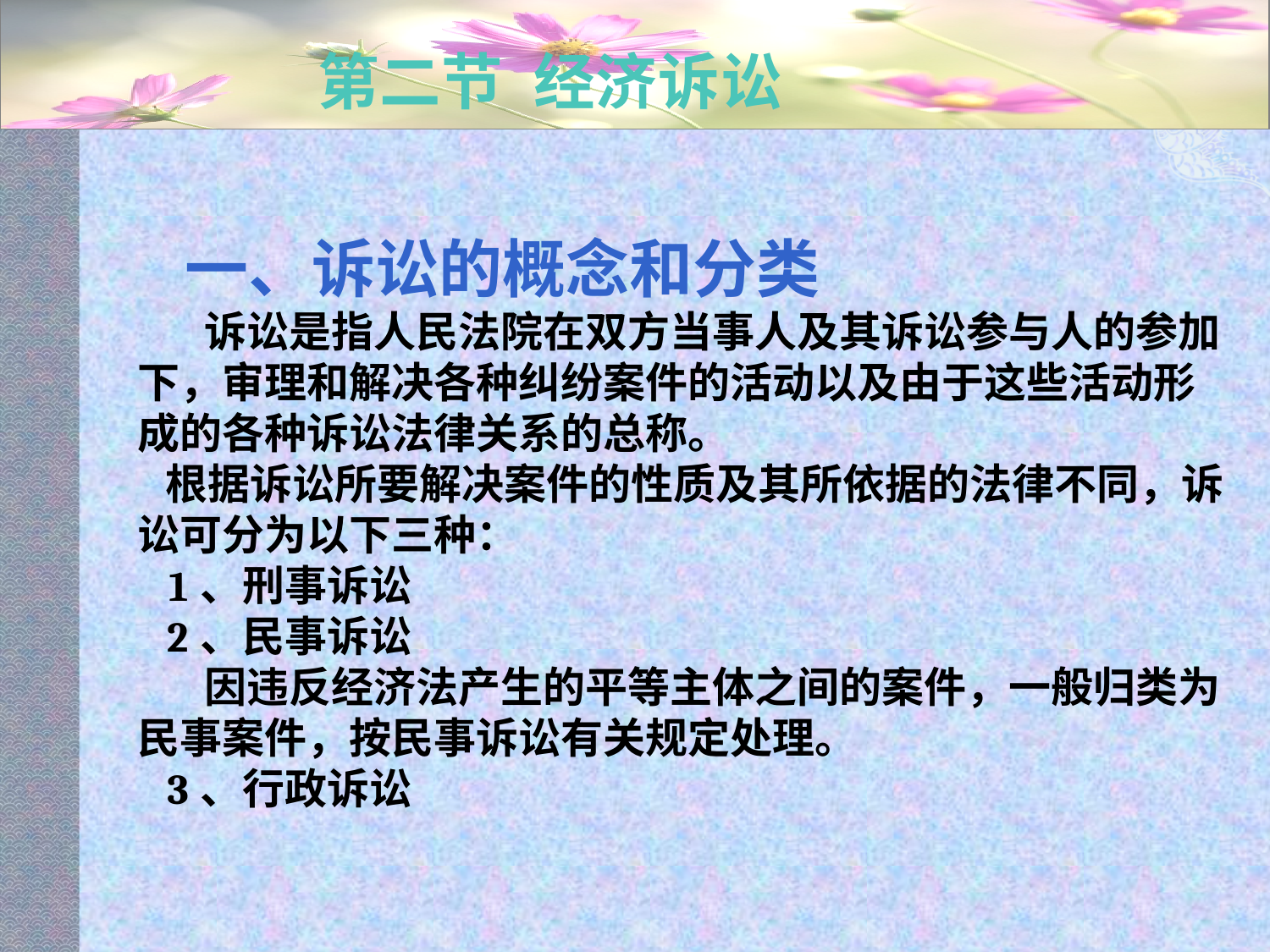

# 第二节  经济诉讼
 一、诉讼的概念和分类
   诉讼是指人民法院在双方当事人及其诉讼参与人的参加下，审理和解决各种纠纷案件的活动以及由于这些活动形成的各种诉讼法律关系的总称。
根据诉讼所要解决案件的性质及其所依据的法律不同，诉讼可分为以下三种：
1、刑事诉讼
2、民事诉讼
   因违反经济法产生的平等主体之间的案件，一般归类为民事案件，按民事诉讼有关规定处理。
3、行政诉讼